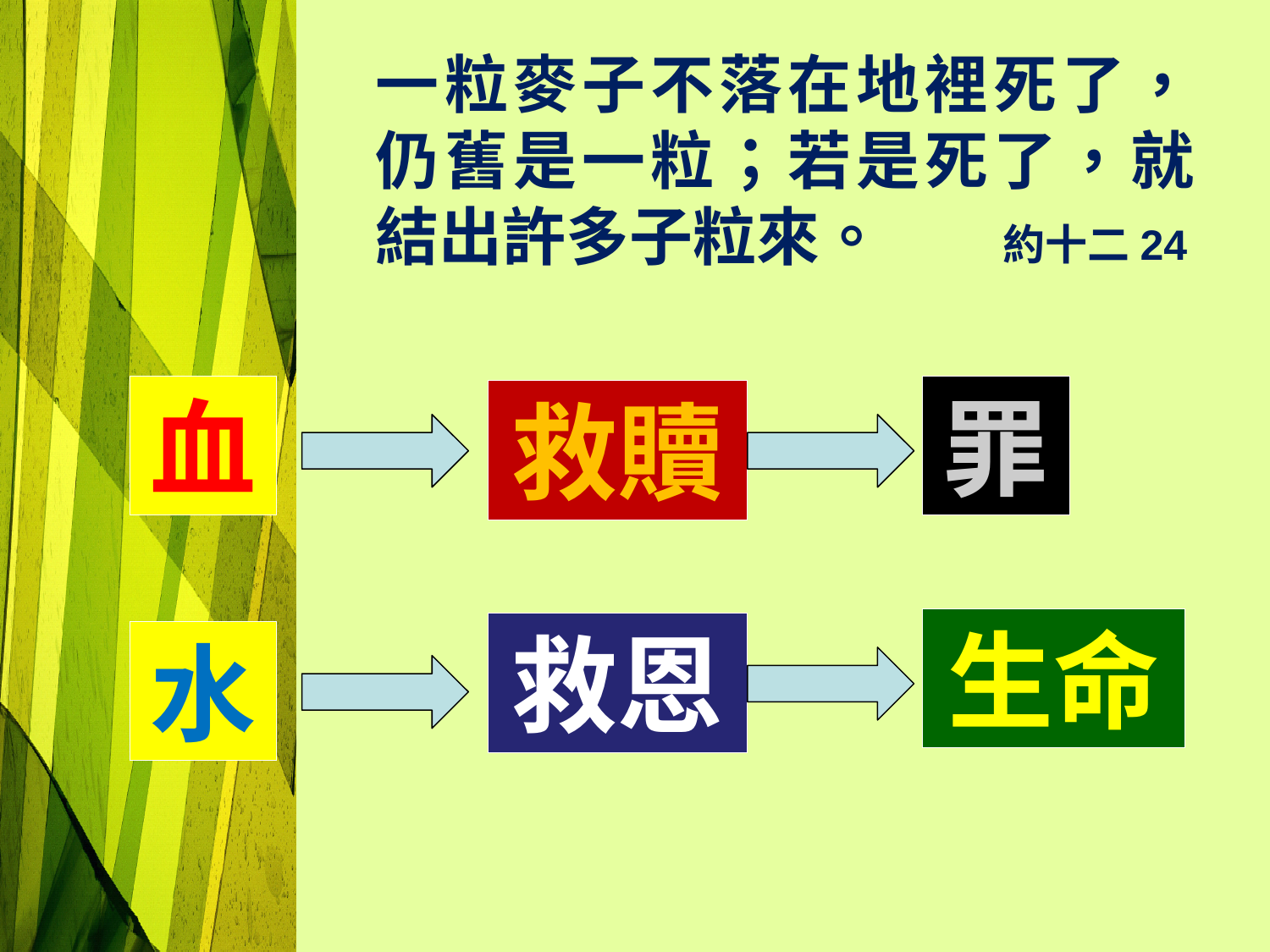

一粒麥子不落在地裡死了，仍舊是一粒；若是死了，就結出許多子粒來。            約十二24
血
罪
救贖

生命
救恩
水